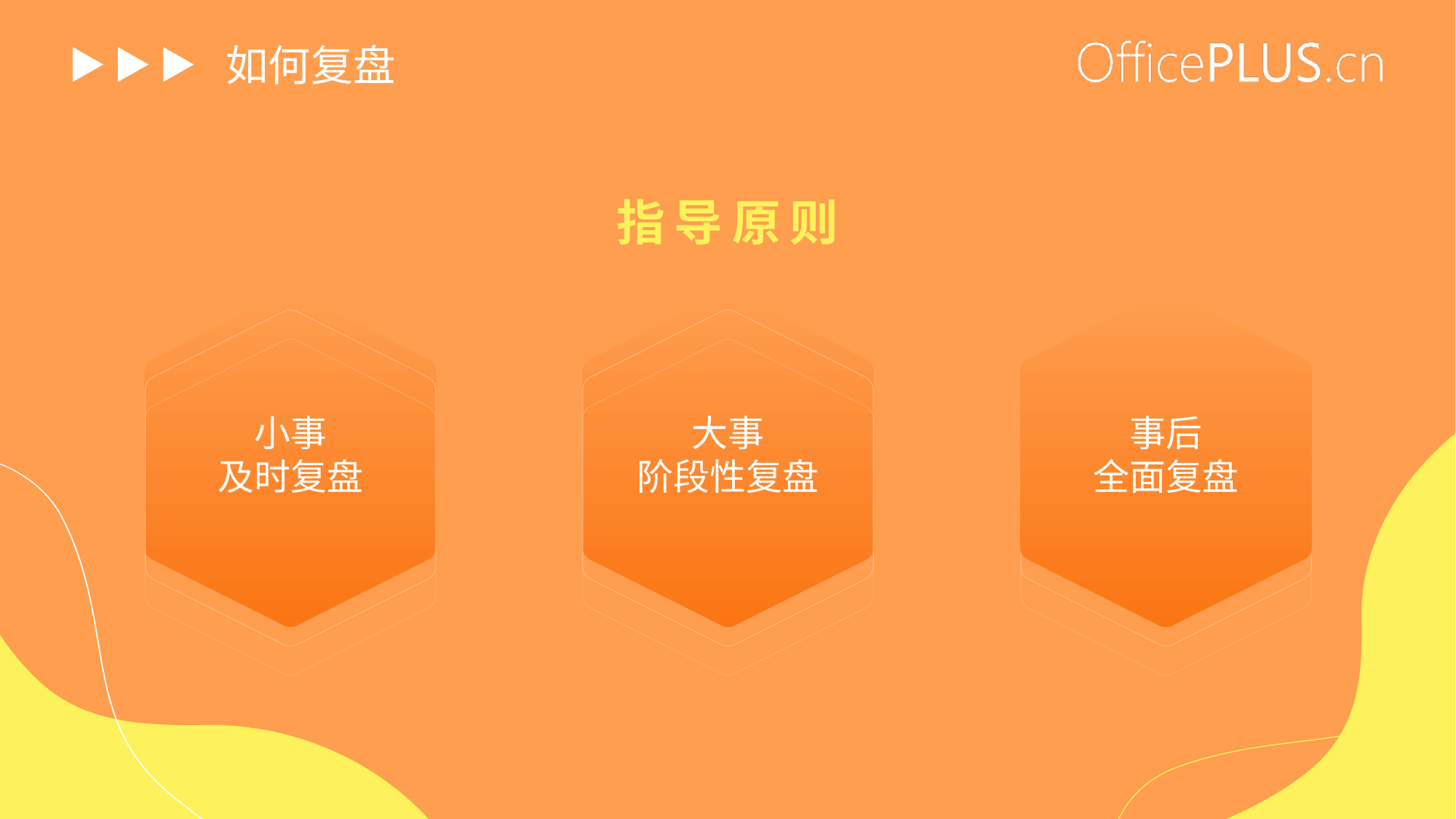

# 如何复盘
指导原则

小事
及时复盘

大事
阶段性复盘

事后
全面复盘